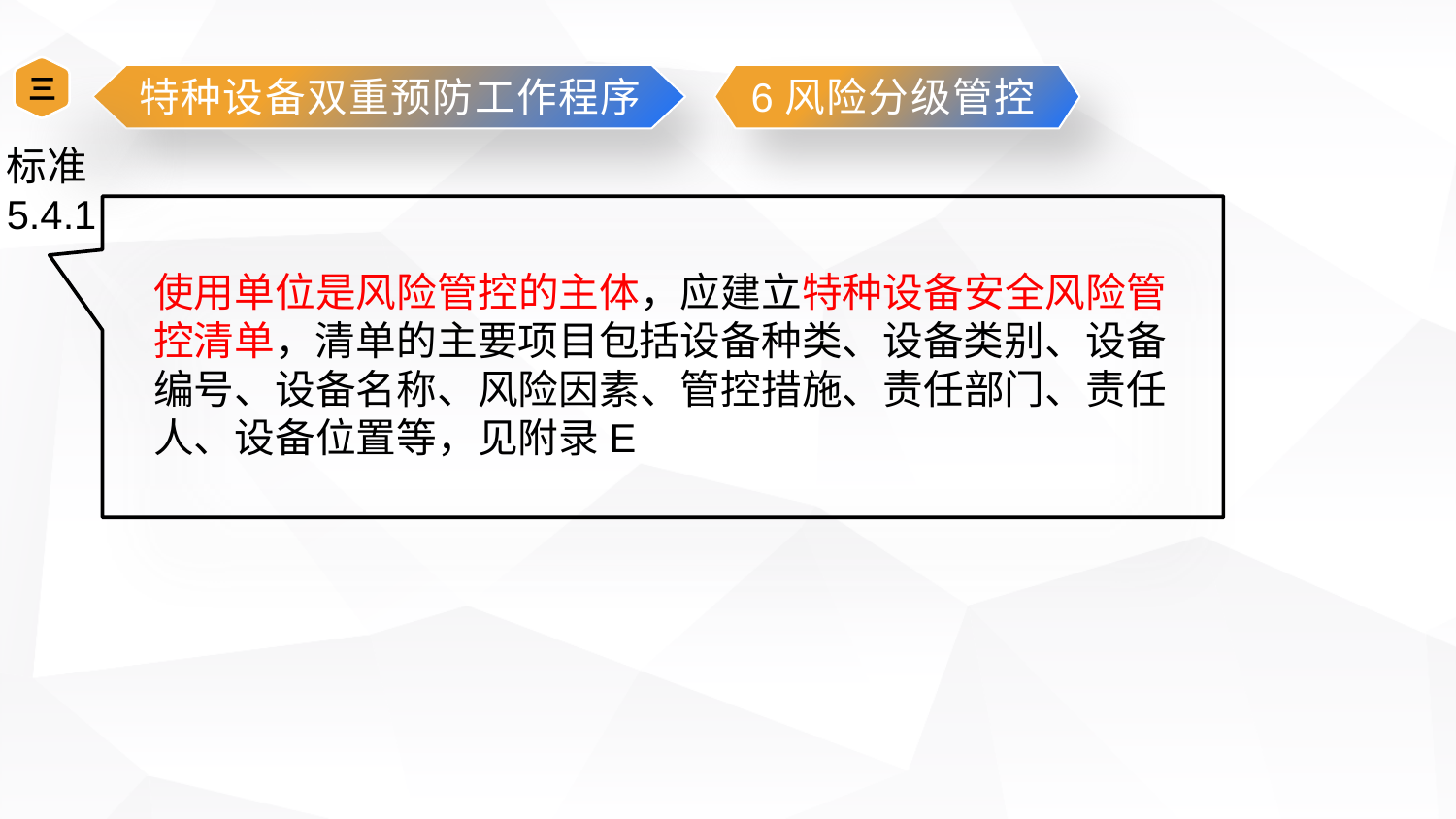

三

特种设备双重预防工作程序

6风险分级管控
标准
5.4.1

使用单位是风险管控的主体，应建立特种设备安全风险管控清单，清单的主要项目包括设备种类、设备类别、设备编号、设备名称、风险因素、管控措施、责任部门、责任人、设备位置等，见附录E

70